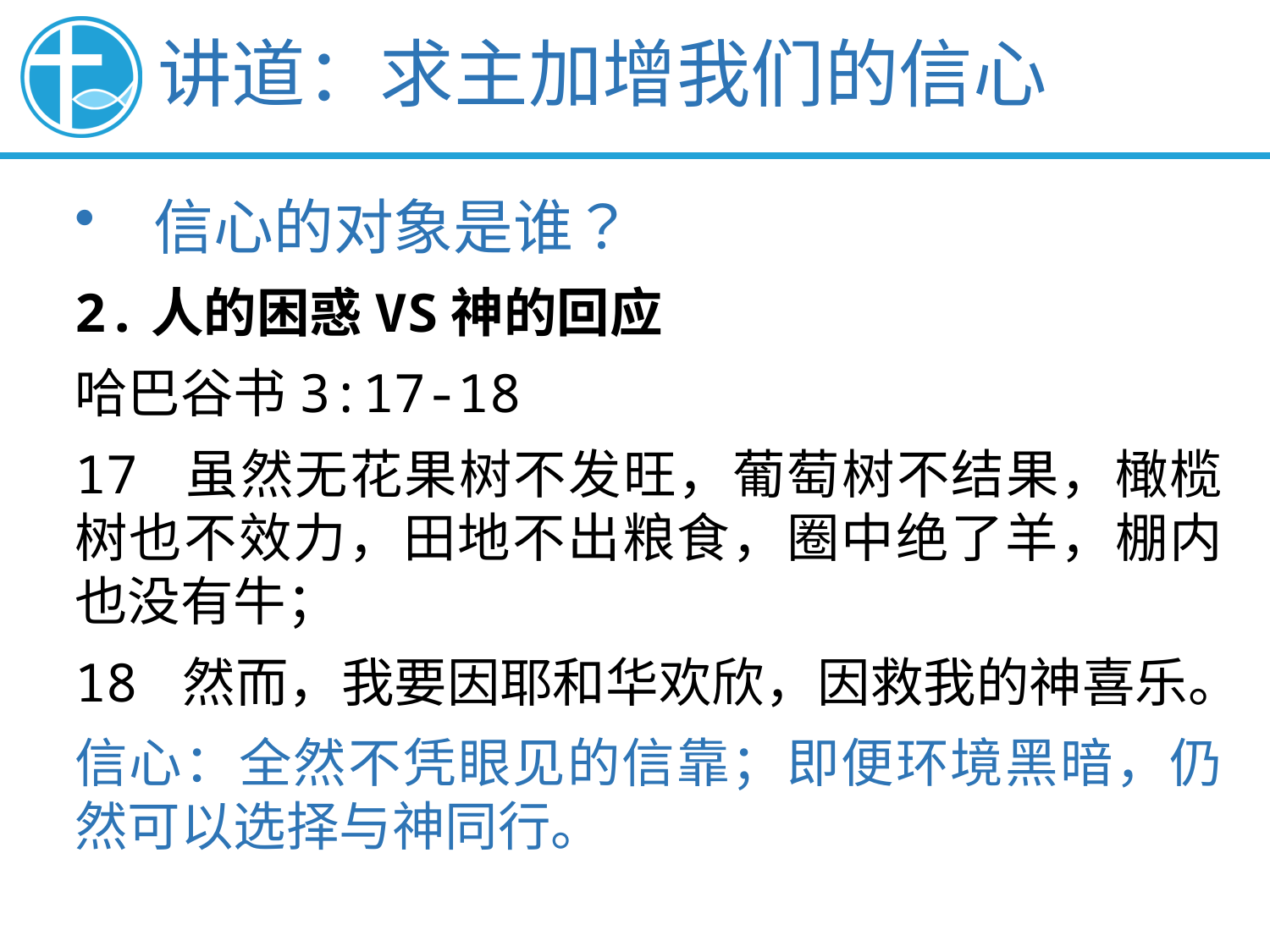

讲道：求主加增我们的信心
信心的对象是谁？
2.人的困惑VS神的回应
哈巴谷书3:17-18
17 虽然无花果树不发旺，葡萄树不结果，橄榄树也不效力，田地不出粮食，圈中绝了羊，棚内也没有牛；
18 然而，我要因耶和华欢欣，因救我的神喜乐。
信心：全然不凭眼见的信靠；即便环境黑暗，仍然可以选择与神同行。